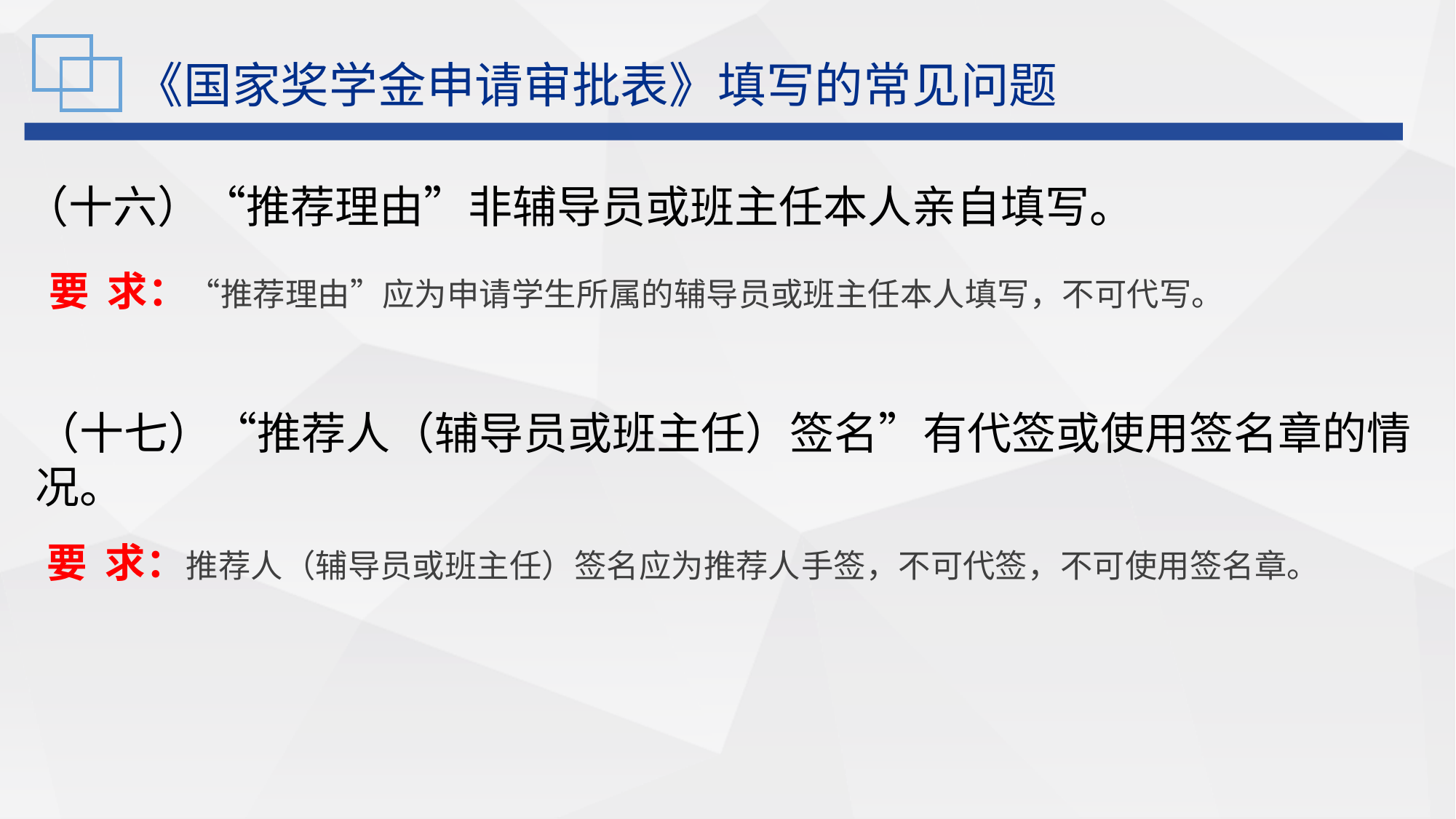

《国家奖学金申请审批表》填写的常见问题

（十六）“推荐理由”非辅导员或班主任本人亲自填写。
要  求：“推荐理由”应为申请学生所属的辅导员或班主任本人填写，不可代写。
（十七）“推荐人（辅导员或班主任）签名”有代签或使用签名章的情况。
要  求：推荐人（辅导员或班主任）签名应为推荐人手签，不可代签，不可使用签名章。